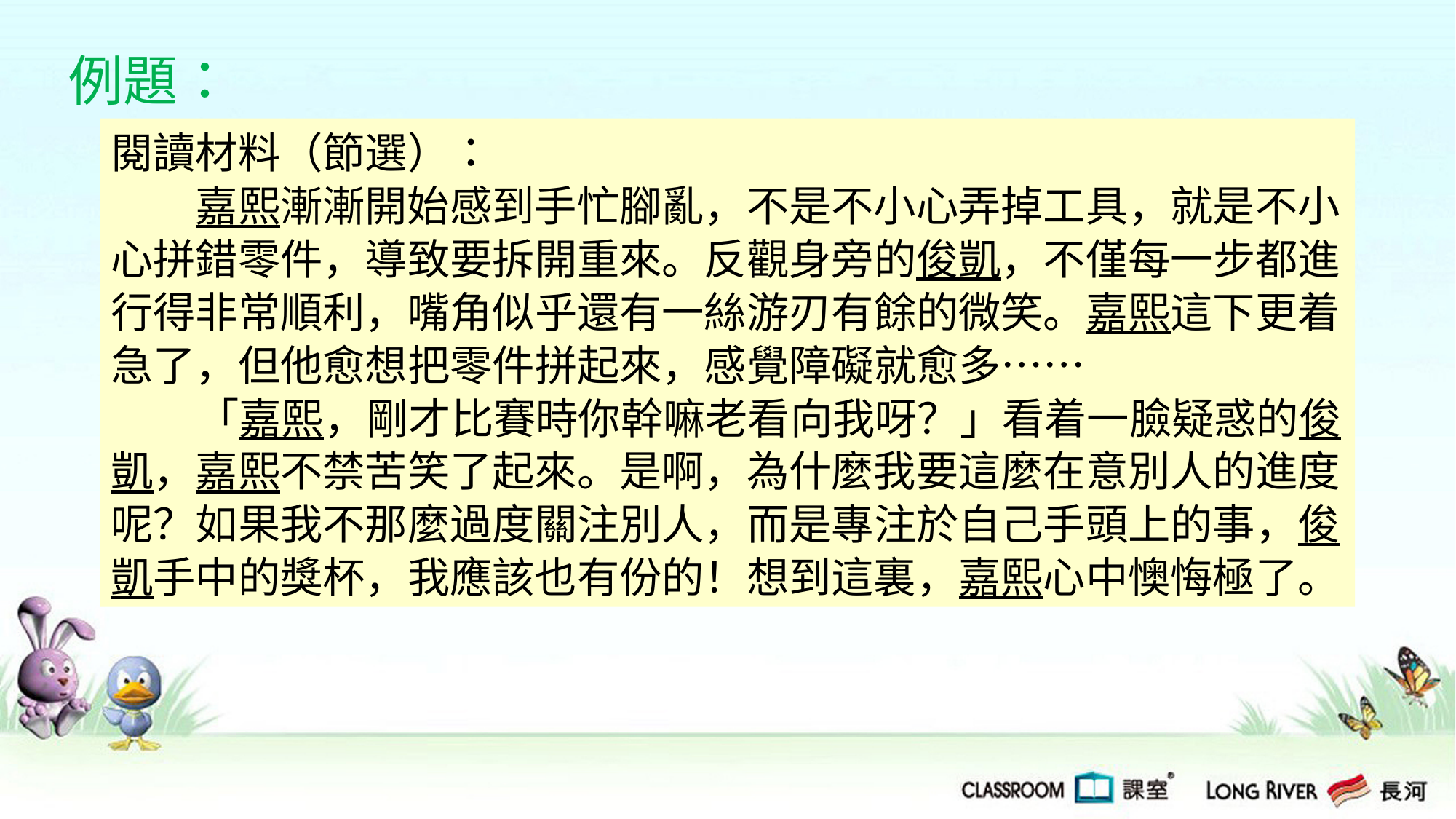

例題：
閱讀材料（節選）：
　　嘉熙漸漸開始感到手忙腳亂，不是不小心弄掉工具，就是不小心拼錯零件，導致要拆開重來。反觀身旁的俊凱，不僅每一步都進行得非常順利，嘴角似乎還有一絲游刃有餘的微笑。嘉熙這下更着急了，但他愈想把零件拼起來，感覺障礙就愈多……
「嘉熙，剛才比賽時你幹嘛老看向我呀？」看着一臉疑惑的俊凱，嘉熙不禁苦笑了起來。是啊，為什麼我要這麼在意別人的進度呢？如果我不那麼過度關注別人，而是專注於自己手頭上的事，俊凱手中的獎杯，我應該也有份的！想到這裏，嘉熙心中懊悔極了。